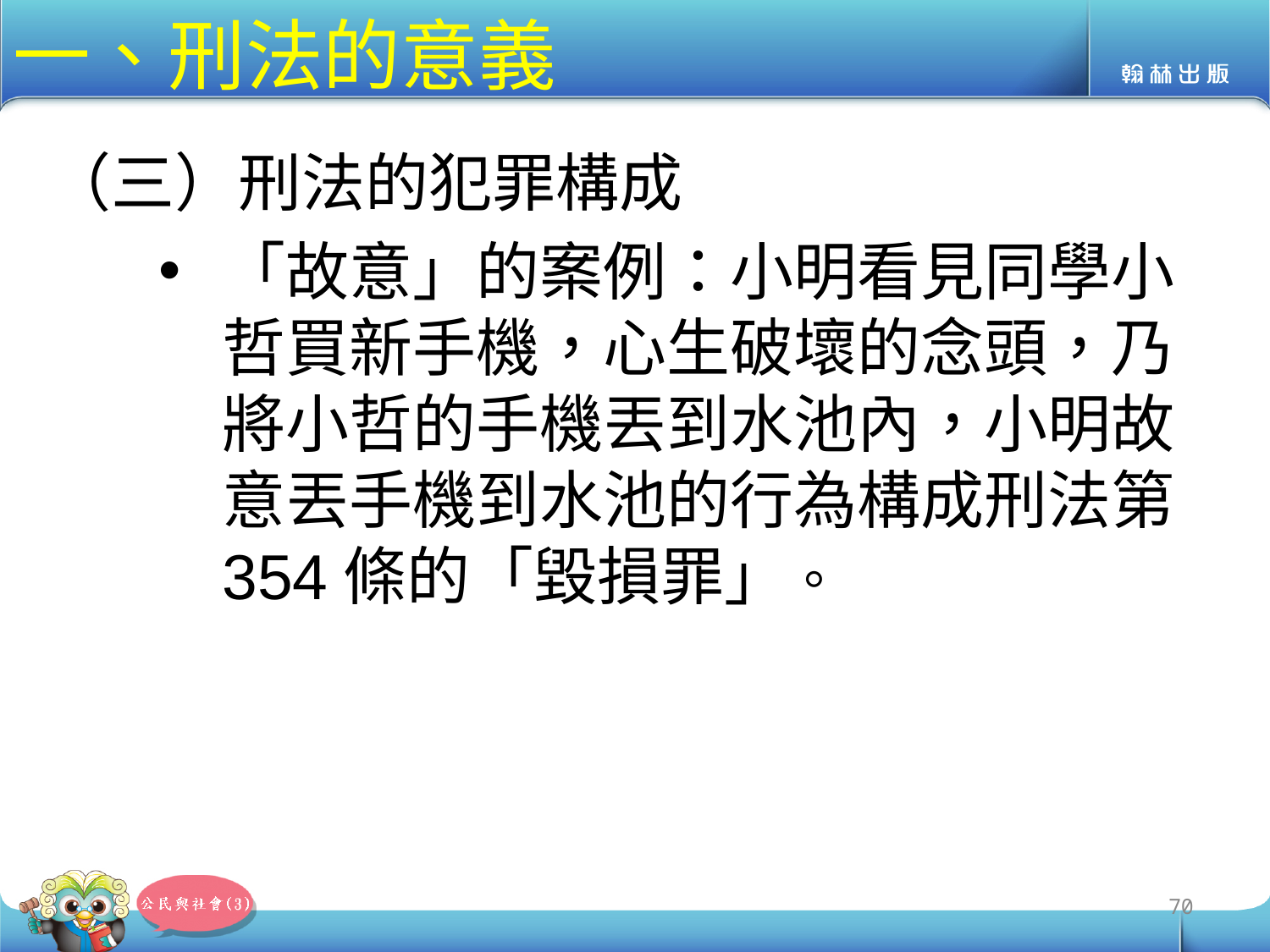

# 一、刑法的意義
（三）刑法的犯罪構成
「故意」的案例：小明看見同學小哲買新手機，心生破壞的念頭，乃將小哲的手機丟到水池內，小明故意丟手機到水池的行為構成刑法第354條的「毀損罪」。

70